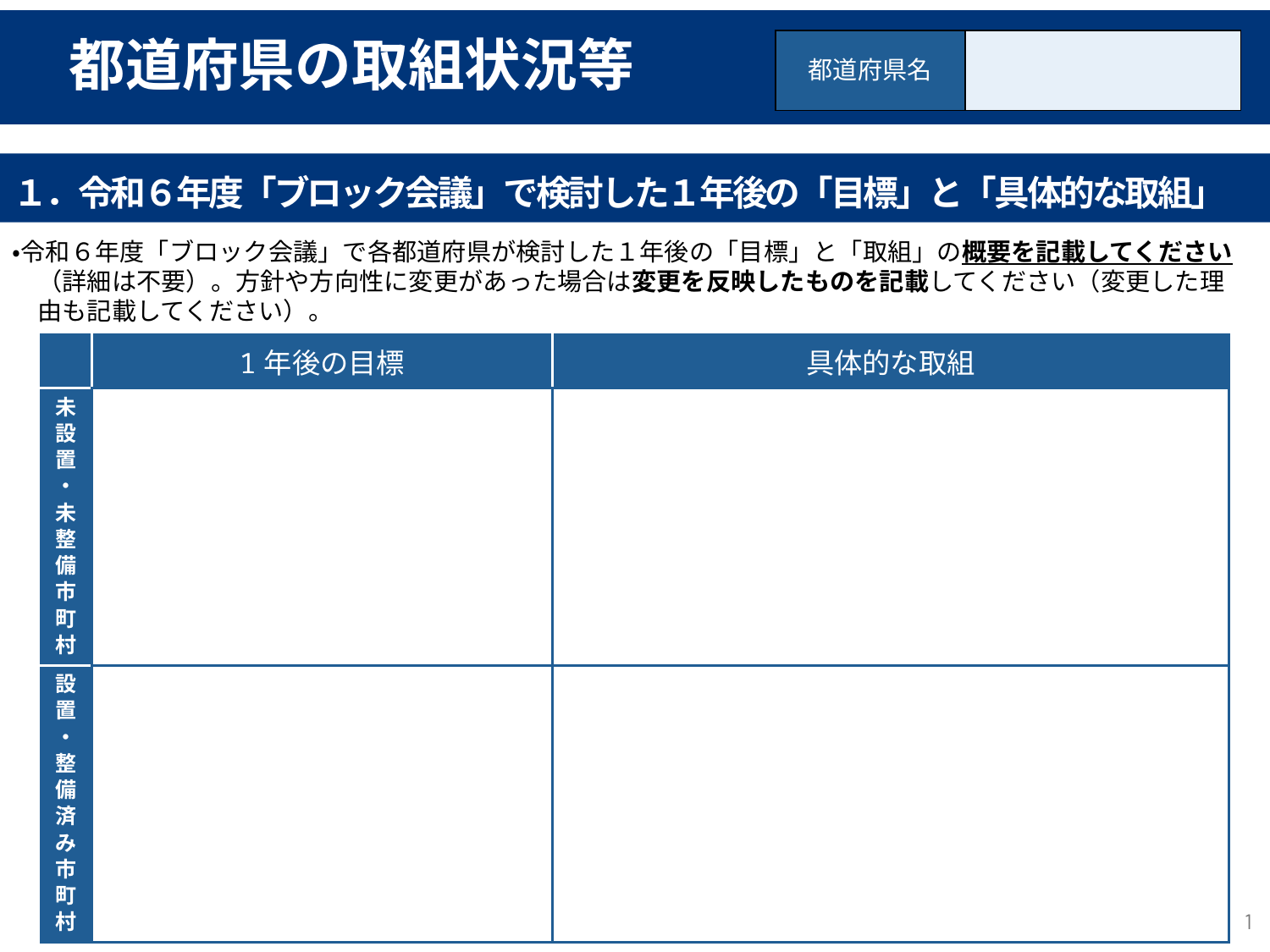

# 都道府県の取組状況等
| 都道府県名 |  |
| --- | --- |
１．令和６年度「ブロック会議」で検討した１年後の「目標」と「具体的な取組」
・令和６年度「ブロック会議」で各都道府県が検討した１年後の「目標」と「取組」の概要を記載してください（詳細は不要）。方針や方向性に変更があった場合は変更を反映したものを記載してください（変更した理由も記載してください）。
|  | 1年後の目標 | 具体的な取組 |
| --- | --- | --- |
| 未設置・未整備市町村 |  |  |
| 設置・整備済み市町村 |  |  |
1